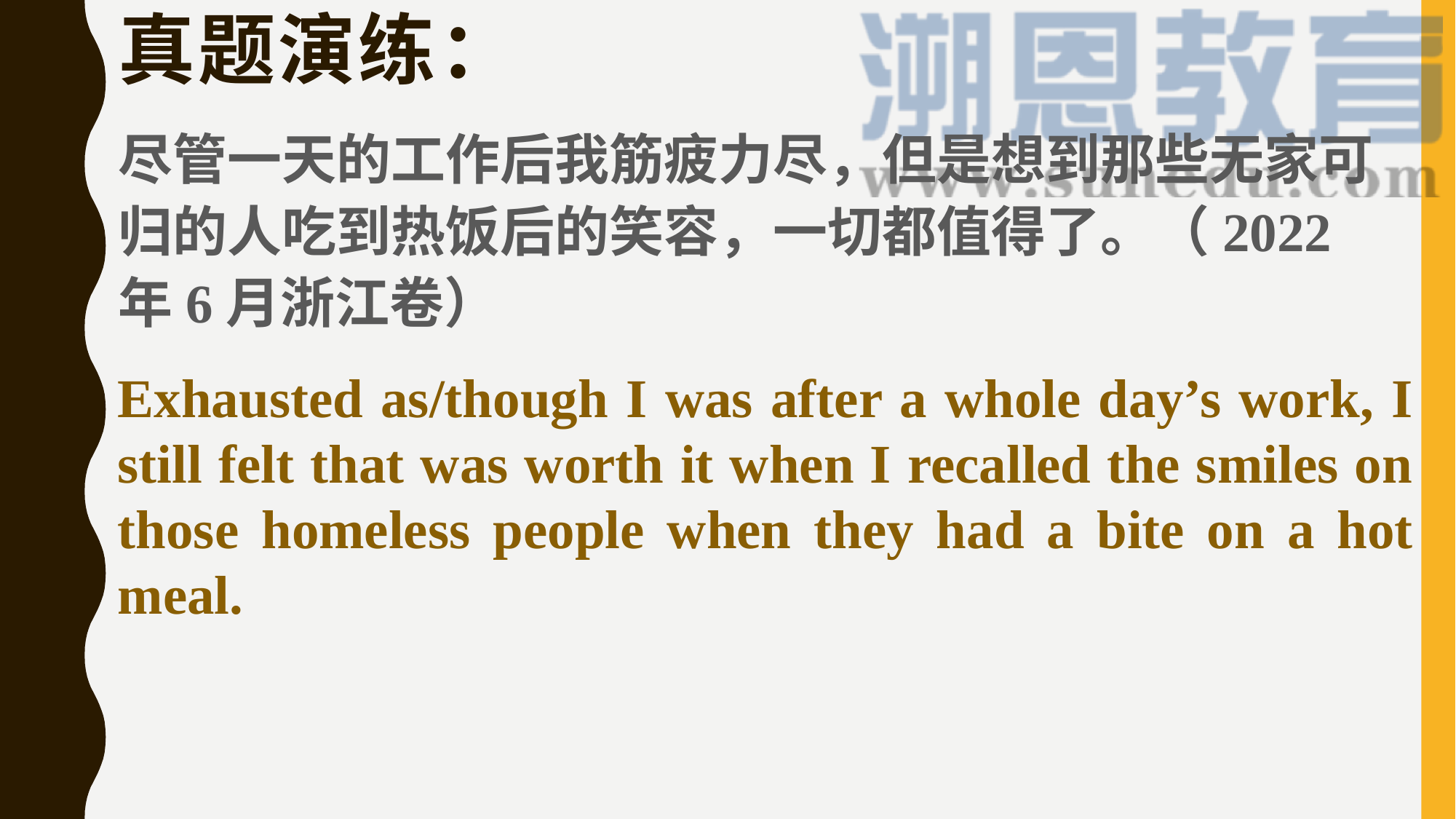

# 真题演练：
尽管一天的工作后我筋疲力尽，但是想到那些无家可归的人吃到热饭后的笑容，一切都值得了。（2022年6月浙江卷）
Exhausted as/though I was after a whole day’s work, I still felt that was worth it when I recalled the smiles on those homeless people when they had a bite on a hot meal.